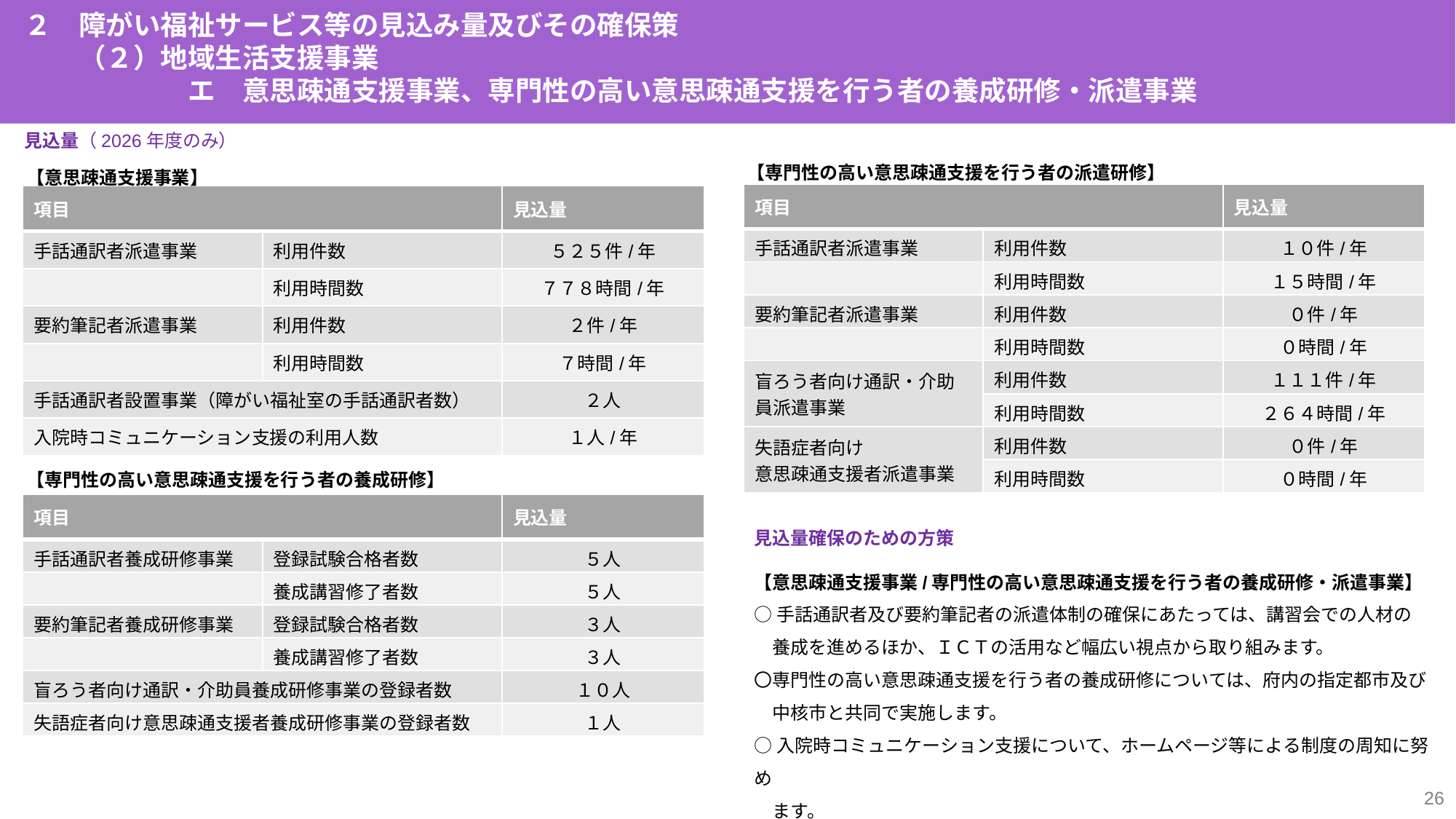

２　障がい福祉サービス等の見込み量及びその確保策
　　（２）地域生活支援事業
　　　　　　エ　意思疎通支援事業、専門性の高い意思疎通支援を行う者の養成研修・派遣事業
見込量（2026年度のみ）
【専門性の高い意思疎通支援を行う者の派遣研修】
【意思疎通支援事業】
| 項目 |  | 見込量 |
| --- | --- | --- |
| 手話通訳者派遣事業 | 利用件数 | １０件/年 |
|  | 利用時間数 | １５時間/年 |
| 要約筆記者派遣事業 | 利用件数 | ０件/年 |
|  | 利用時間数 | ０時間/年 |
| 盲ろう者向け通訳・介助員派遣事業 | 利用件数 | １１１件/年 |
|  | 利用時間数 | ２６４時間/年 |
| 失語症者向け 意思疎通支援者派遣事業 | 利用件数 | ０件/年 |
|  | 利用時間数 | ０時間/年 |
| 項目 |  | 見込量 |
| --- | --- | --- |
| 手話通訳者派遣事業 | 利用件数 | ５２５件/年 |
|  | 利用時間数 | ７７８時間/年 |
| 要約筆記者派遣事業 | 利用件数 | ２件/年 |
|  | 利用時間数 | ７時間/年 |
| 手話通訳者設置事業（障がい福祉室の手話通訳者数） |  | ２人 |
| 入院時コミュニケーション支援の利用人数 |  | １人/年 |
【専門性の高い意思疎通支援を行う者の養成研修】
| 項目 |  | 見込量 |
| --- | --- | --- |
| 手話通訳者養成研修事業 | 登録試験合格者数 | ５人 |
|  | 養成講習修了者数 | ５人 |
| 要約筆記者養成研修事業 | 登録試験合格者数 | ３人 |
|  | 養成講習修了者数 | ３人 |
| 盲ろう者向け通訳・介助員養成研修事業の登録者数 |  | １０人 |
| 失語症者向け意思疎通支援者養成研修事業の登録者数 |  | １人 |
見込量確保のための方策
【意思疎通支援事業/専門性の高い意思疎通支援を行う者の養成研修・派遣事業】
○手話通訳者及び要約筆記者の派遣体制の確保にあたっては、講習会での人材の
　養成を進めるほか、ＩＣＴの活用など幅広い視点から取り組みます。
〇専門性の高い意思疎通支援を行う者の養成研修については、府内の指定都市及び
　中核市と共同で実施します。
○入院時コミュニケーション支援について、ホームページ等による制度の周知に努め
　ます。
26